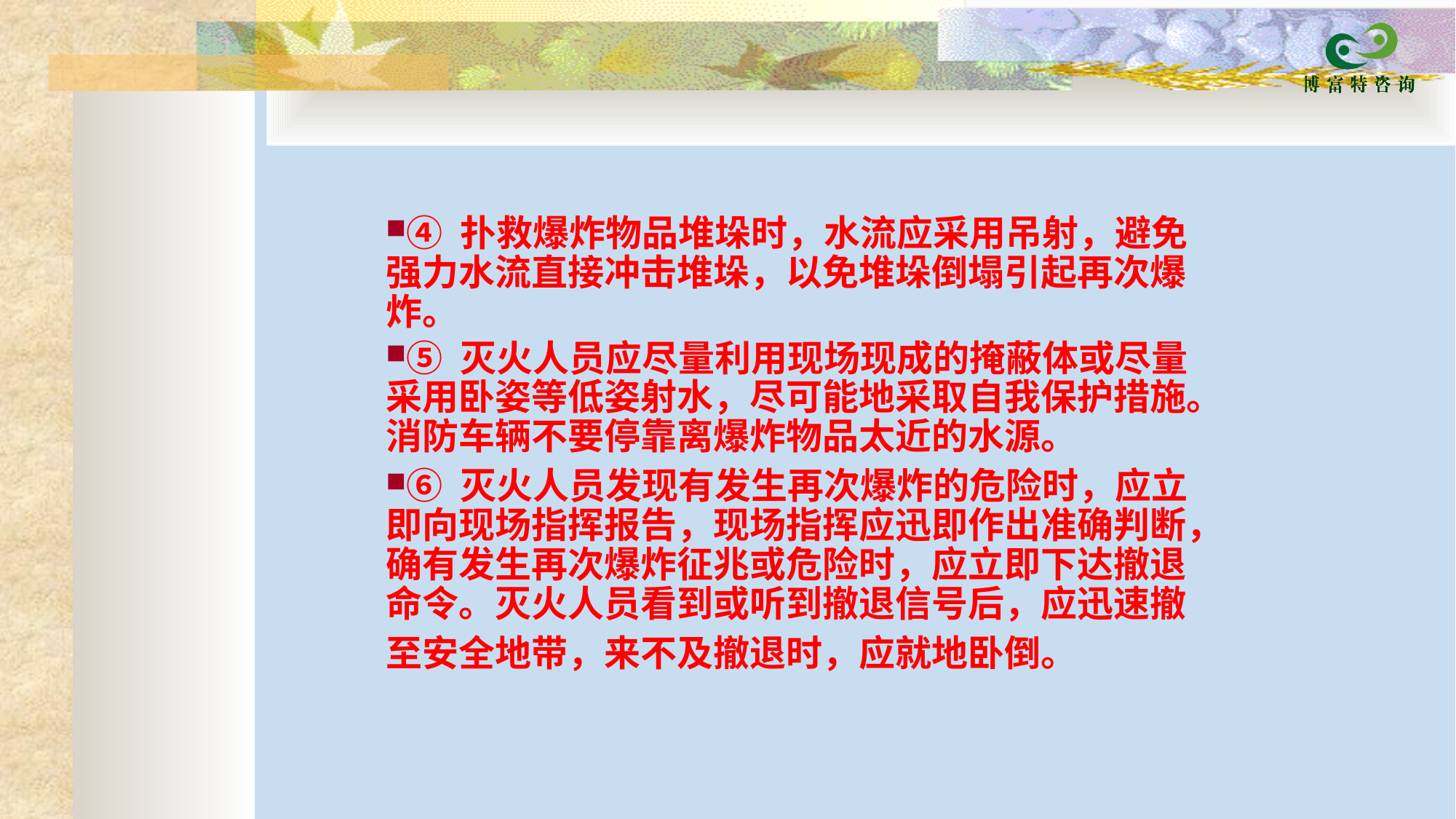

④ 扑救爆炸物品堆垛时，水流应采用吊射，避免强力水流直接冲击堆垛，以免堆垛倒塌引起再次爆炸。
⑤ 灭火人员应尽量利用现场现成的掩蔽体或尽量采用卧姿等低姿射水，尽可能地采取自我保护措施。消防车辆不要停靠离爆炸物品太近的水源。
⑥ 灭火人员发现有发生再次爆炸的危险时，应立即向现场指挥报告，现场指挥应迅即作出准确判断，确有发生再次爆炸征兆或危险时，应立即下达撤退命令。灭火人员看到或听到撤退信号后，应迅速撤至安全地带，来不及撤退时，应就地卧倒。